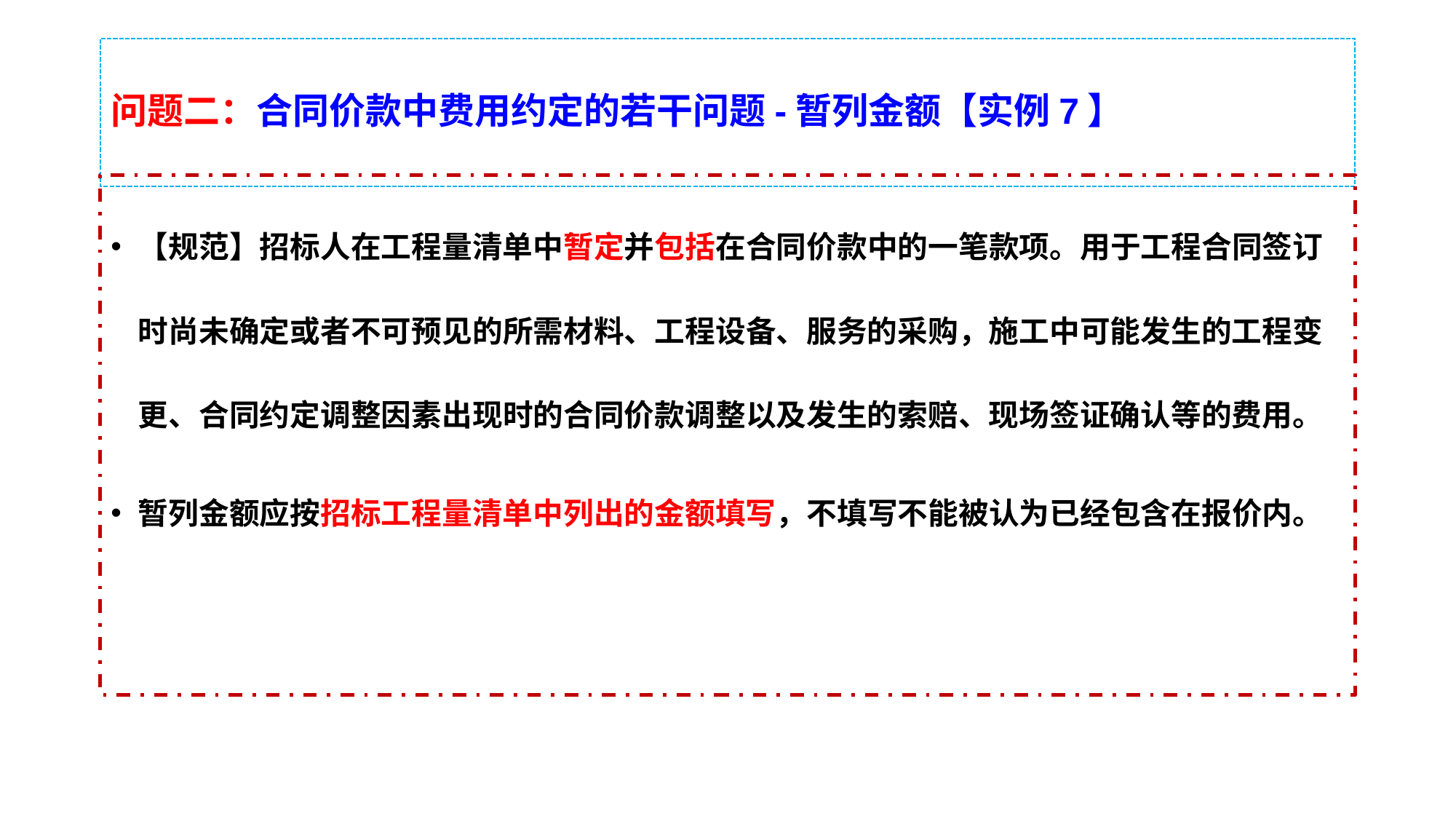

# 问题二：合同价款中费用约定的若干问题-暂列金额【实例7】
【规范】招标人在工程量清单中暂定并包括在合同价款中的一笔款项。用于工程合同签订时尚未确定或者不可预见的所需材料、工程设备、服务的采购，施工中可能发生的工程变更、合同约定调整因素出现时的合同价款调整以及发生的索赔、现场签证确认等的费用。
暂列金额应按招标工程量清单中列出的金额填写，不填写不能被认为已经包含在报价内。